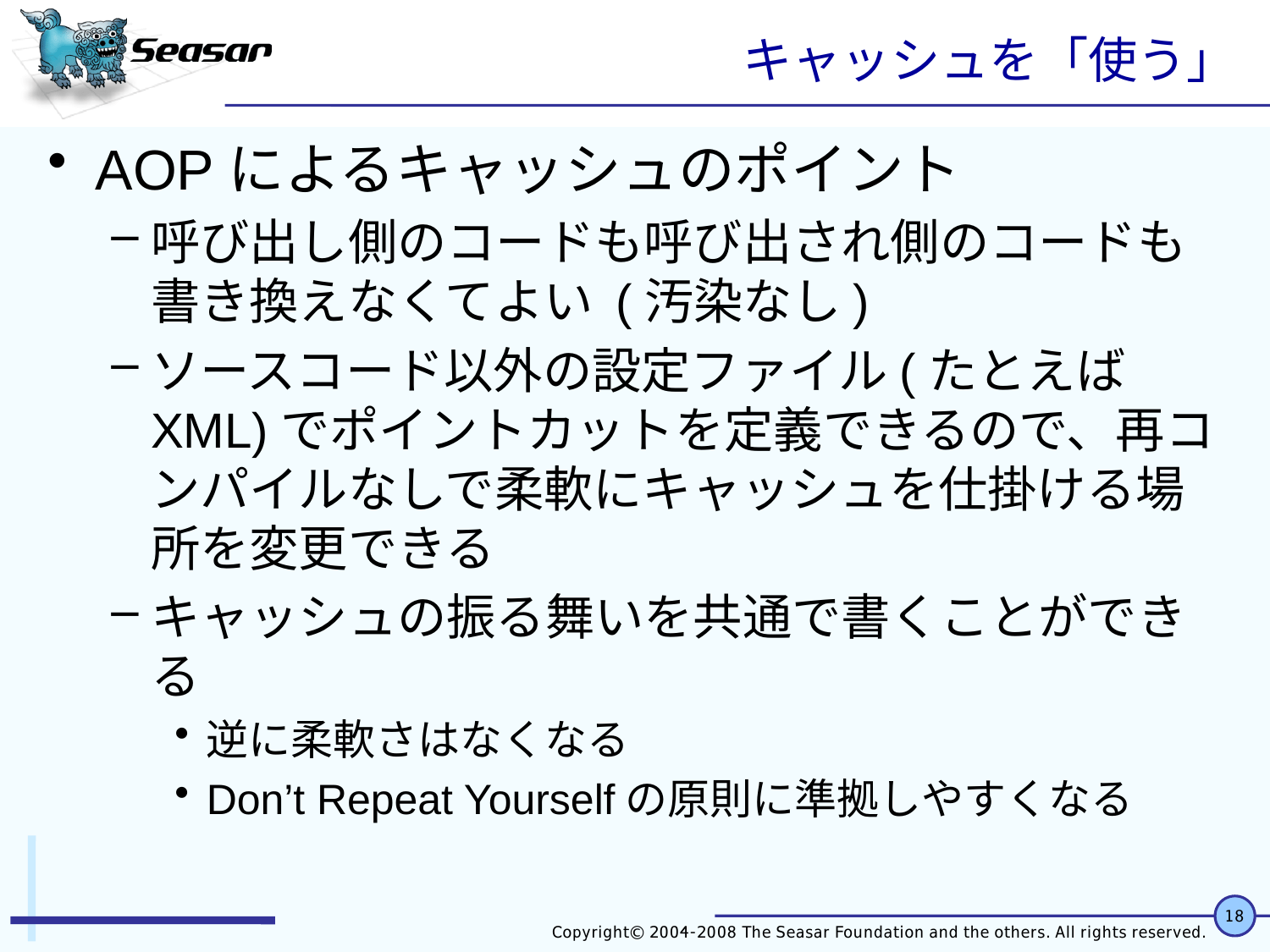

# キャッシュを「使う」
AOPによるキャッシュのポイント
呼び出し側のコードも呼び出され側のコードも書き換えなくてよい (汚染なし)
ソースコード以外の設定ファイル(たとえばXML)でポイントカットを定義できるので、再コンパイルなしで柔軟にキャッシュを仕掛ける場所を変更できる
キャッシュの振る舞いを共通で書くことができる
逆に柔軟さはなくなる
Don’t Repeat Yourselfの原則に準拠しやすくなる